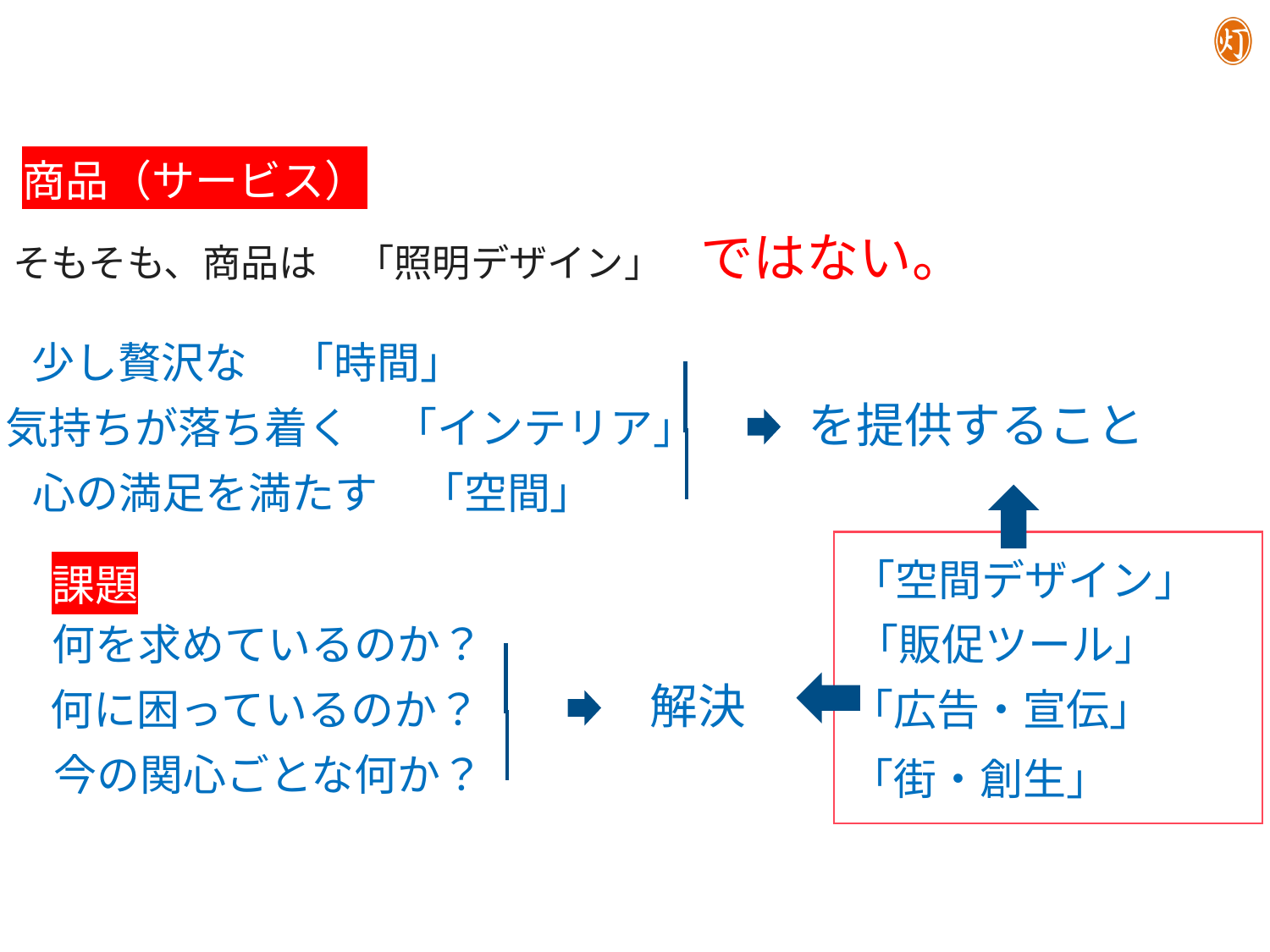

商品（サービス）
そもそも、商品は　「照明デザイン」　ではない。
少し贅沢な　「時間」
を提供すること
気持ちが落ち着く　「インテリア」

心の満足を満たす　「空間」

　「空間デザイン」
課題
何を求めているのか？
　「販促ツール」

解決
何に困っているのか？
　「広告・宣伝」

今の関心ごとな何か？
　「街・創生」